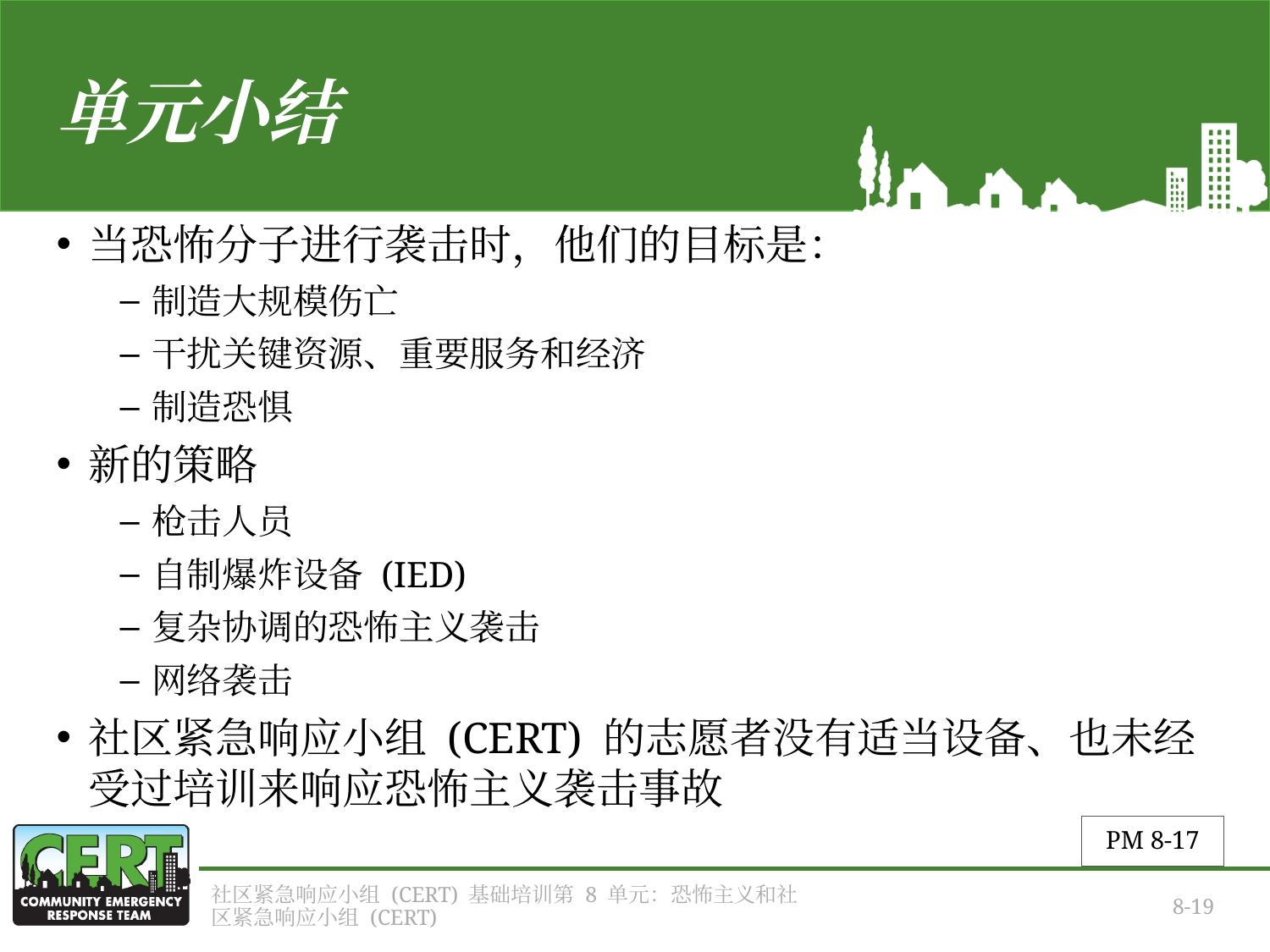

# 单元小结
当恐怖分子进行袭击时，他们的目标是：
制造大规模伤亡
干扰关键资源、重要服务和经济
制造恐惧
新的策略
枪击人员
自制爆炸设备 (IED)
复杂协调的恐怖主义袭击
网络袭击
社区紧急响应小组 (CERT) 的志愿者没有适当设备、也未经受过培训来响应恐怖主义袭击事故
PM 8-17
社区紧急响应小组 (CERT) 基础培训第 8 单元：恐怖主义和社区紧急响应小组 (CERT)
8-19